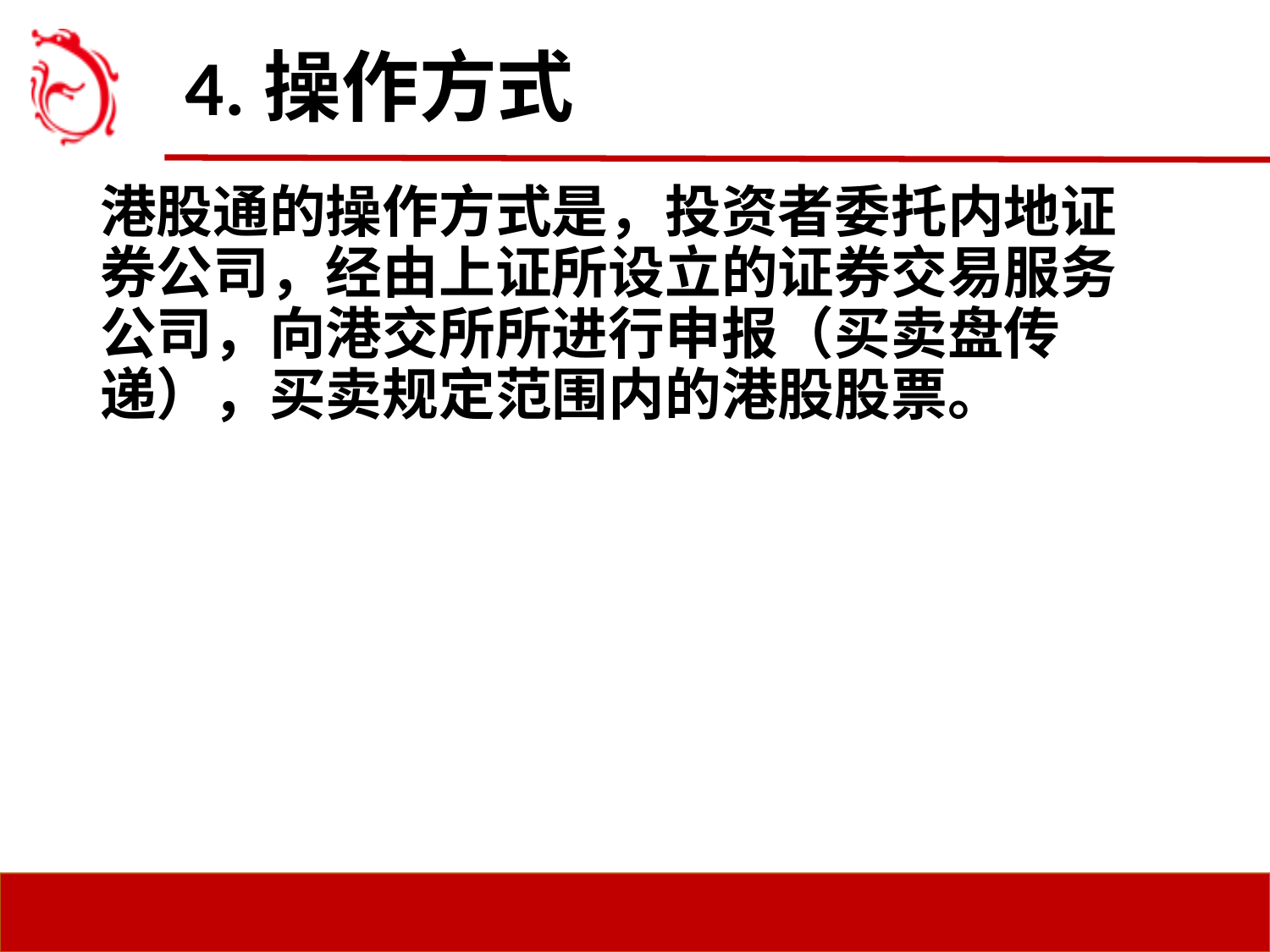

# 4.操作方式
港股通的操作方式是，投资者委托内地证券公司，经由上证所设立的证券交易服务公司，向港交所所进行申报（买卖盘传递），买卖规定范围内的港股股票。